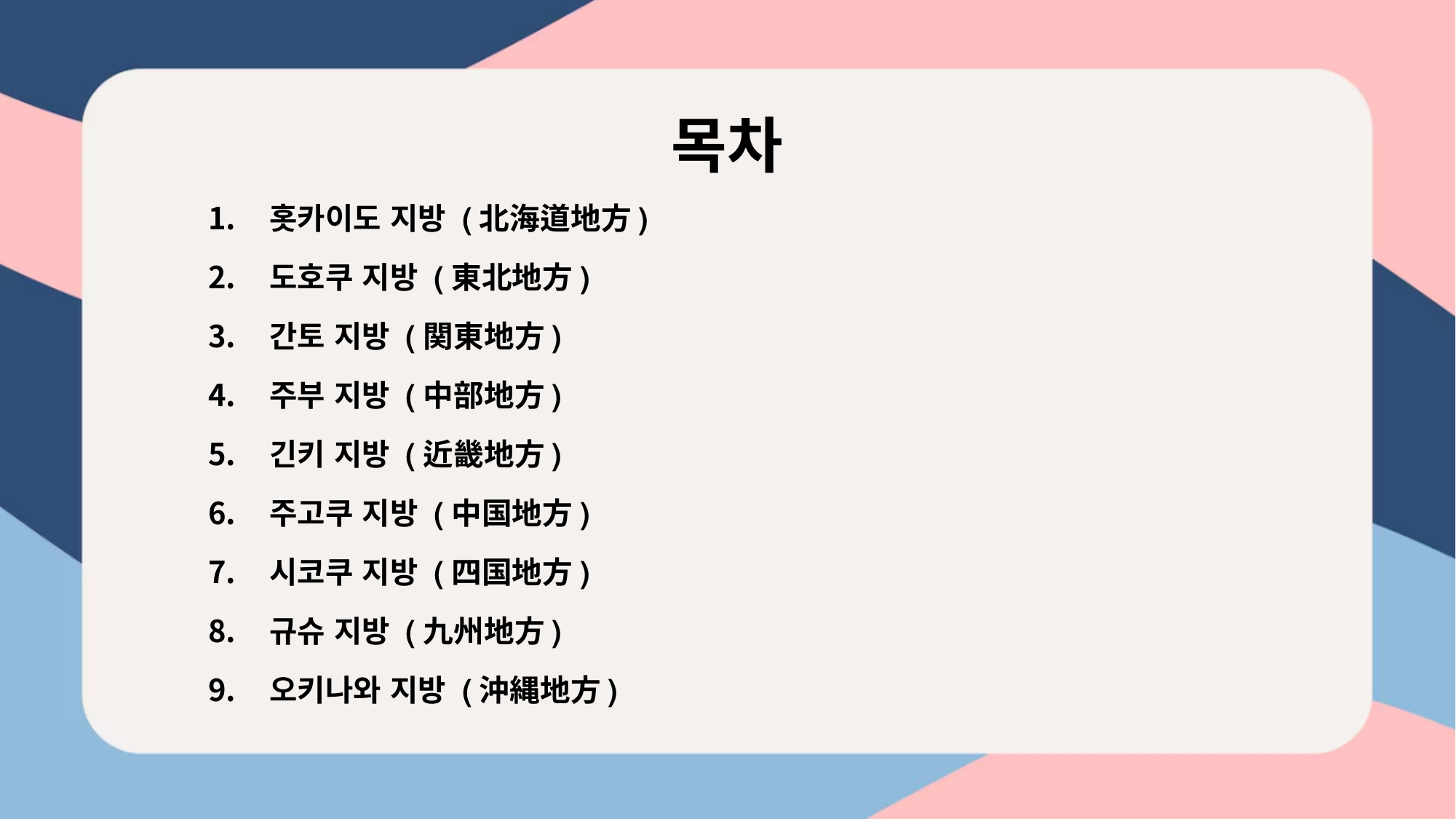

# 목차
홋카이도 지방 (北海道地方)
도호쿠 지방 (東北地方)
간토 지방 (関東地方)
주부 지방 (中部地方)
긴키 지방 (近畿地方)
주고쿠 지방 (中国地方)
시코쿠 지방 (四国地方)
규슈 지방 (九州地方)
오키나와 지방 (沖縄地方)